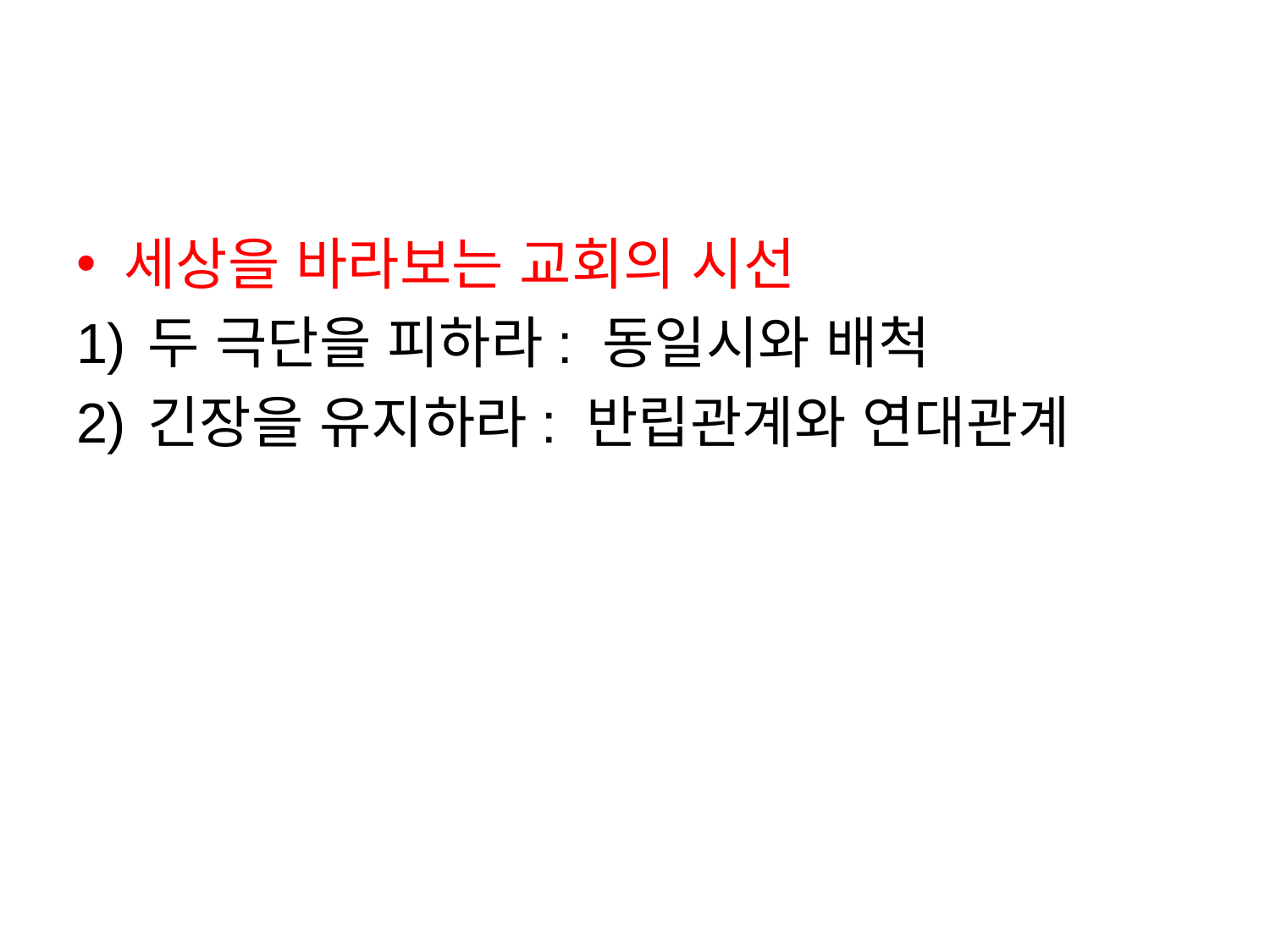

#
세상을 바라보는 교회의 시선
두 극단을 피하라: 동일시와 배척
긴장을 유지하라: 반립관계와 연대관계